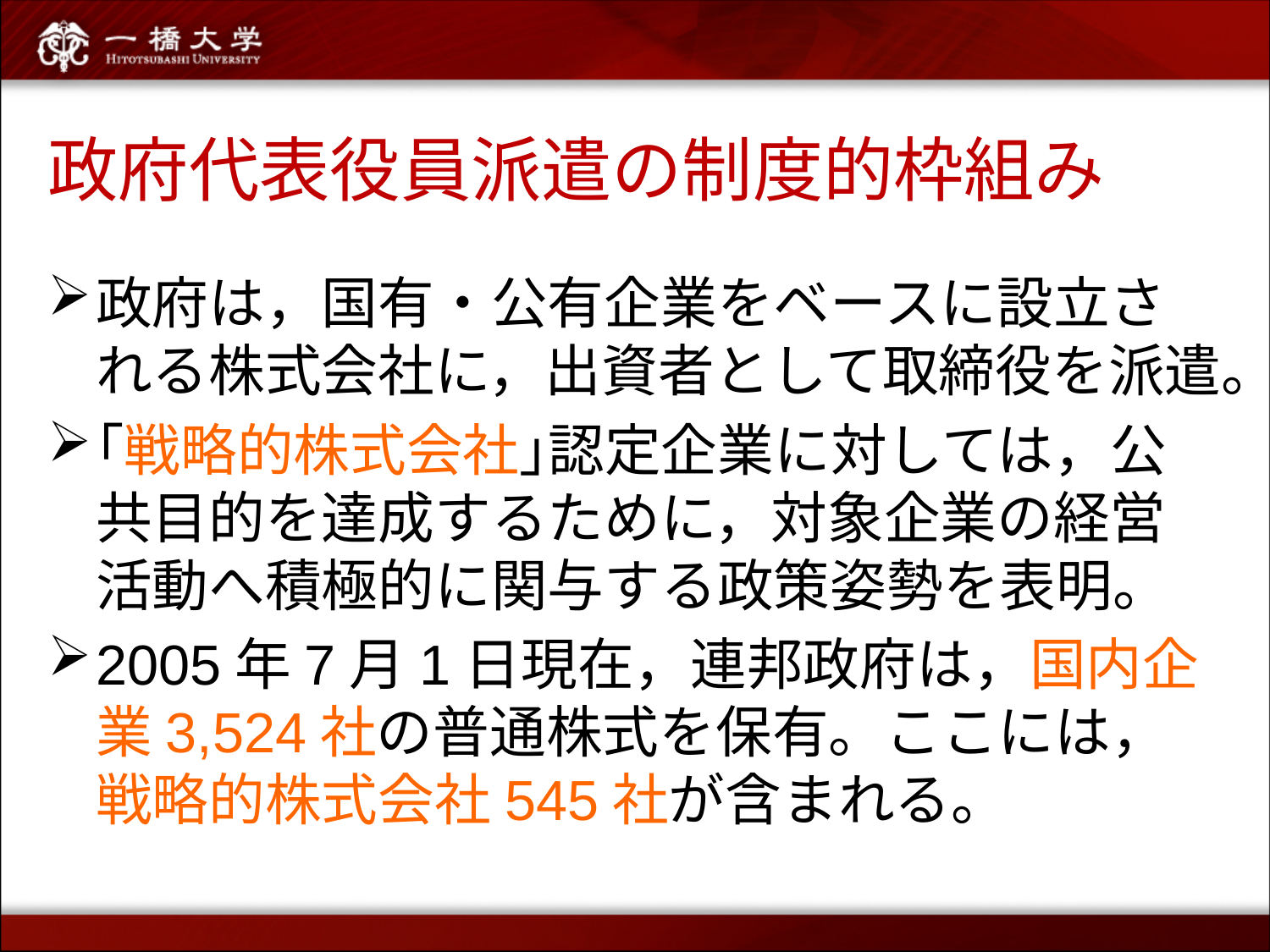

# 政府代表役員派遣の制度的枠組み
政府は，国有・公有企業をベースに設立される株式会社に，出資者として取締役を派遣。
｢戦略的株式会社｣認定企業に対しては，公共目的を達成するために，対象企業の経営活動へ積極的に関与する政策姿勢を表明。
2005年7月1日現在，連邦政府は，国内企業3,524社の普通株式を保有。ここには，戦略的株式会社545社が含まれる。